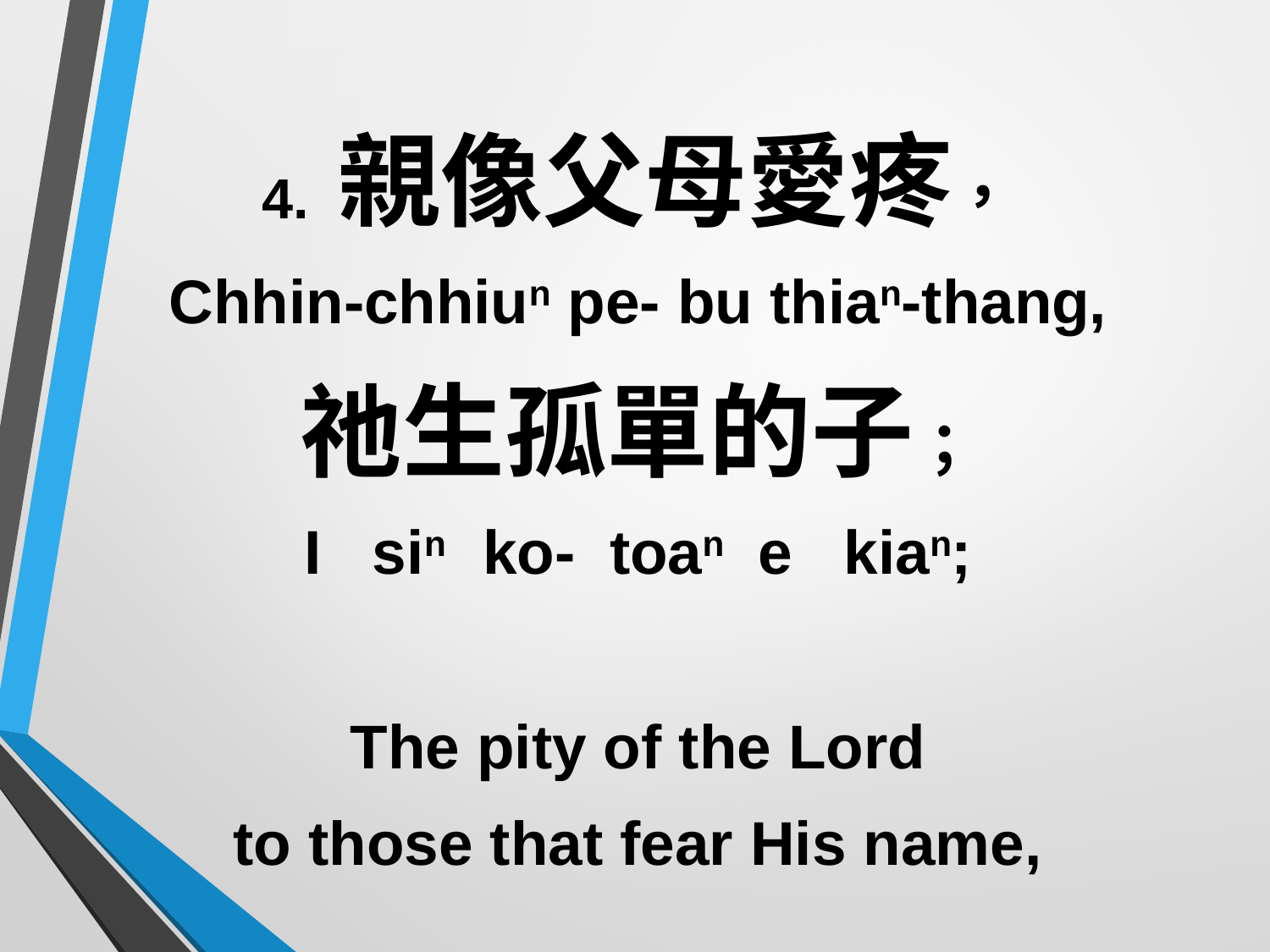

4. 親像父母愛疼，
Chhin-chhiun pe- bu thian-thang,
祂生孤單的子；
I   sin   ko-  toan  e   kian;

The pity of the Lord
to those that fear His name,